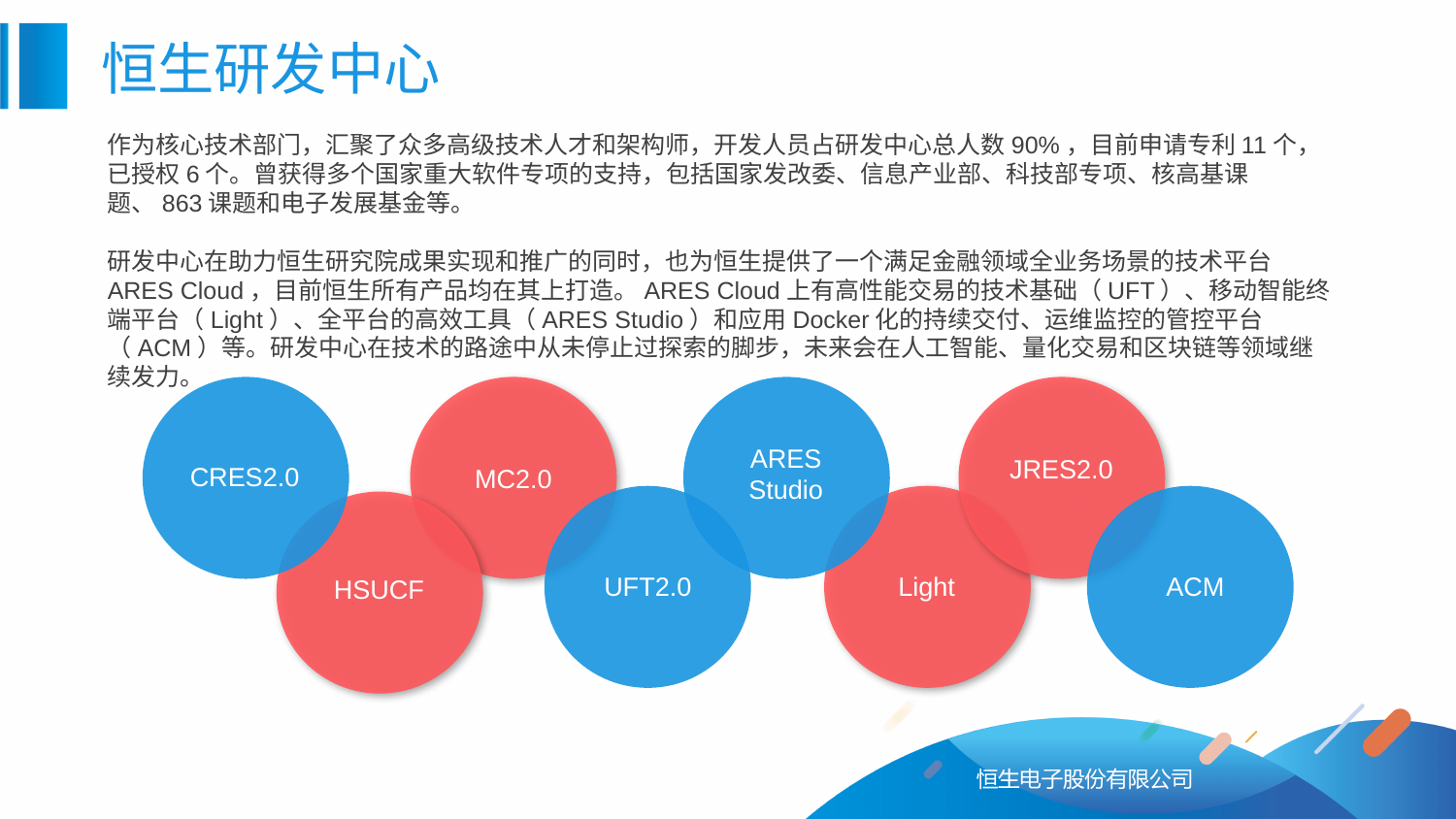

恒生研发中心
作为核心技术部门，汇聚了众多高级技术人才和架构师，开发人员占研发中心总人数90%，目前申请专利11个，已授权6个。曾获得多个国家重大软件专项的支持，包括国家发改委、信息产业部、科技部专项、核高基课题、863课题和电子发展基金等。

研发中心在助力恒生研究院成果实现和推广的同时，也为恒生提供了一个满足金融领域全业务场景的技术平台ARES Cloud，目前恒生所有产品均在其上打造。ARES Cloud上有高性能交易的技术基础（UFT）、移动智能终端平台（Light）、全平台的高效工具（ARES Studio）和应用Docker化的持续交付、运维监控的管控平台（ACM）等。研发中心在技术的路途中从未停止过探索的脚步，未来会在人工智能、量化交易和区块链等领域继续发力。

ARES
Studio
JRES2.0
CRES2.0
MC2.0

UFT2.0
Light
ACM
HSUCF